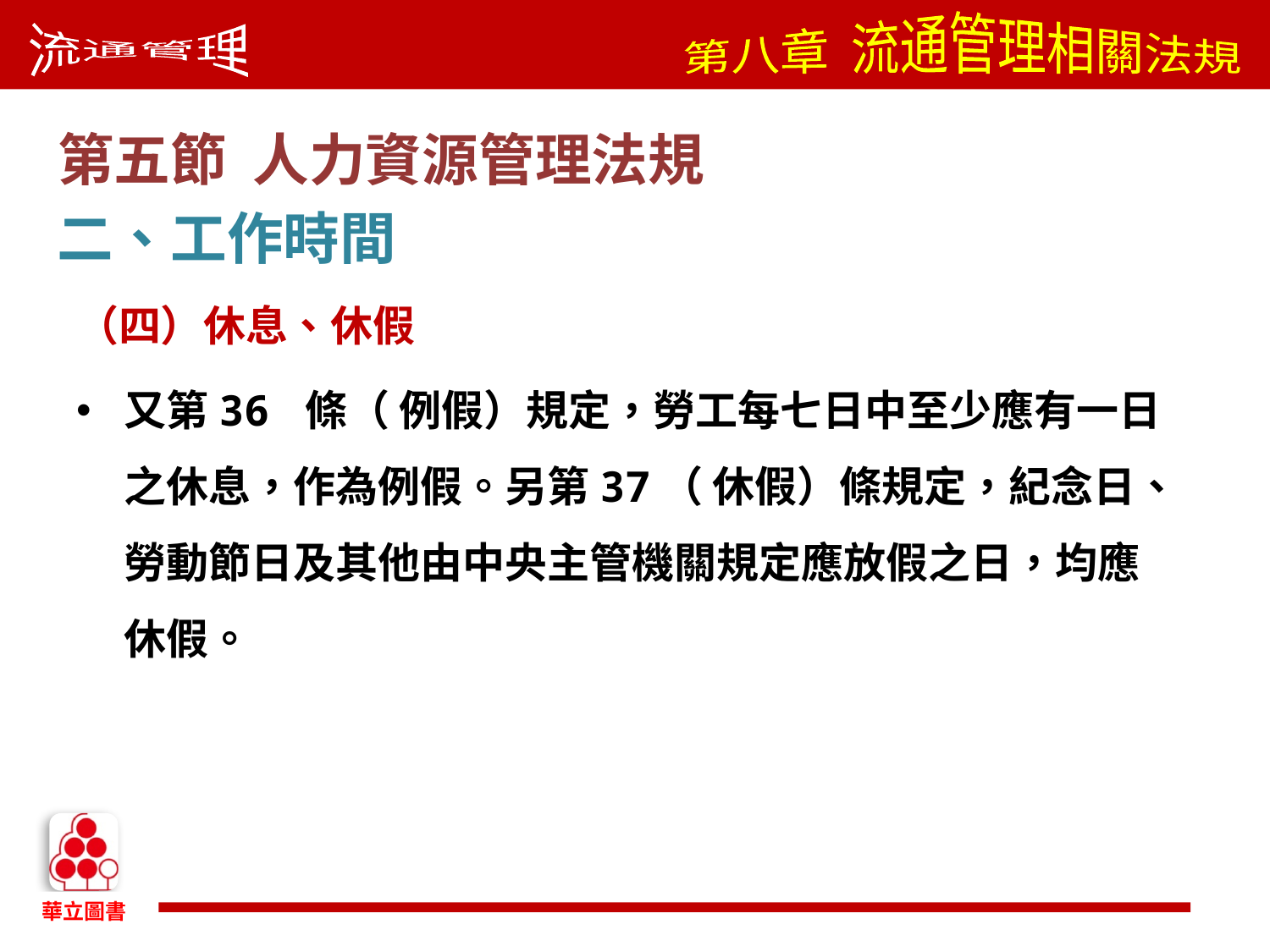

第五節  人力資源管理法規
二、工作時間
（四）休息、休假
又第36 條（ 例假）規定，勞工每七日中至少應有一日之休息，作為例假。另第37（ 休假）條規定，紀念日、勞動節日及其他由中央主管機關規定應放假之日，均應休假。